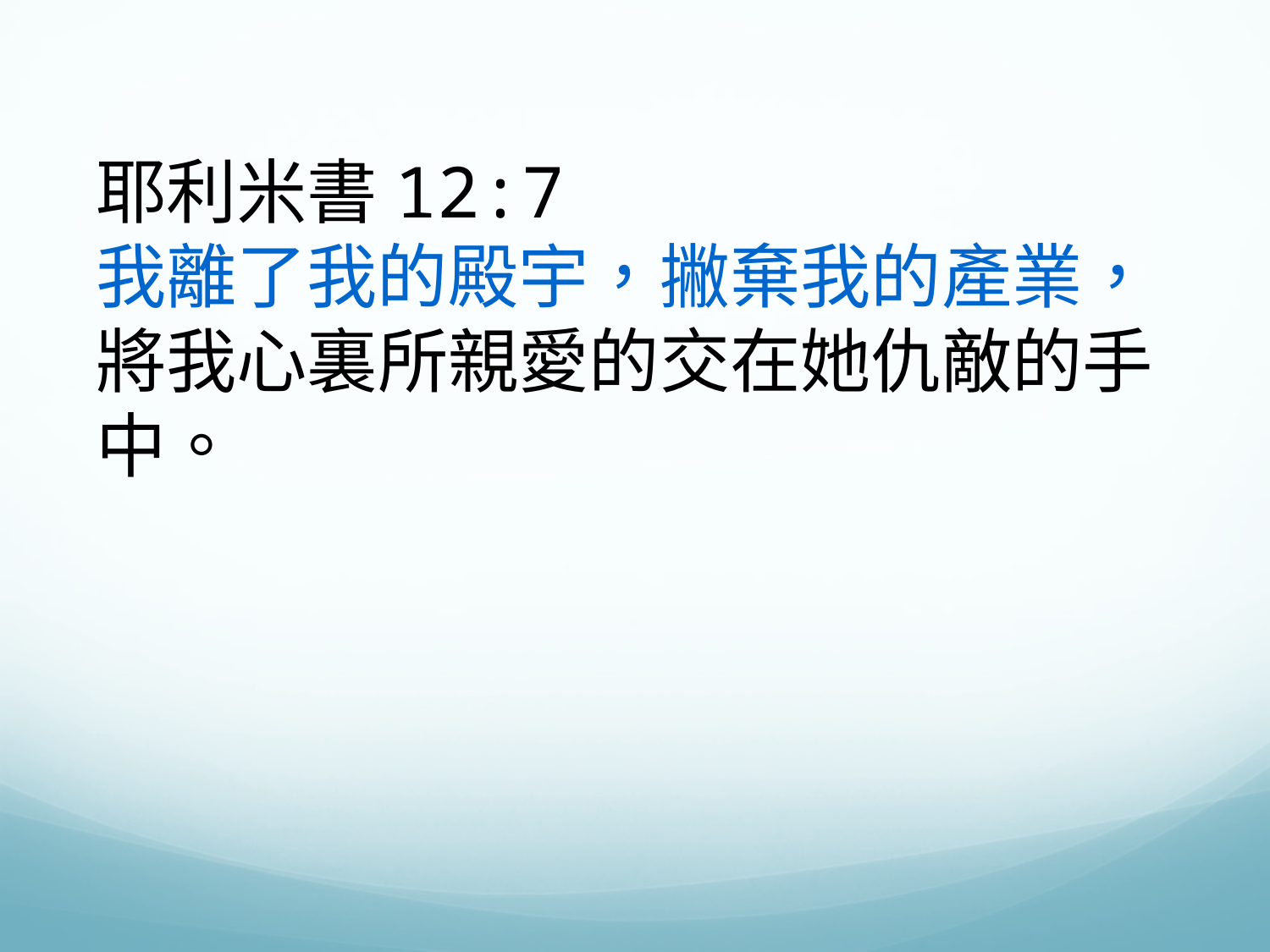

耶利米書12:7
我離了我的殿宇，撇棄我的產業，將我心裏所親愛的交在她仇敵的手中。